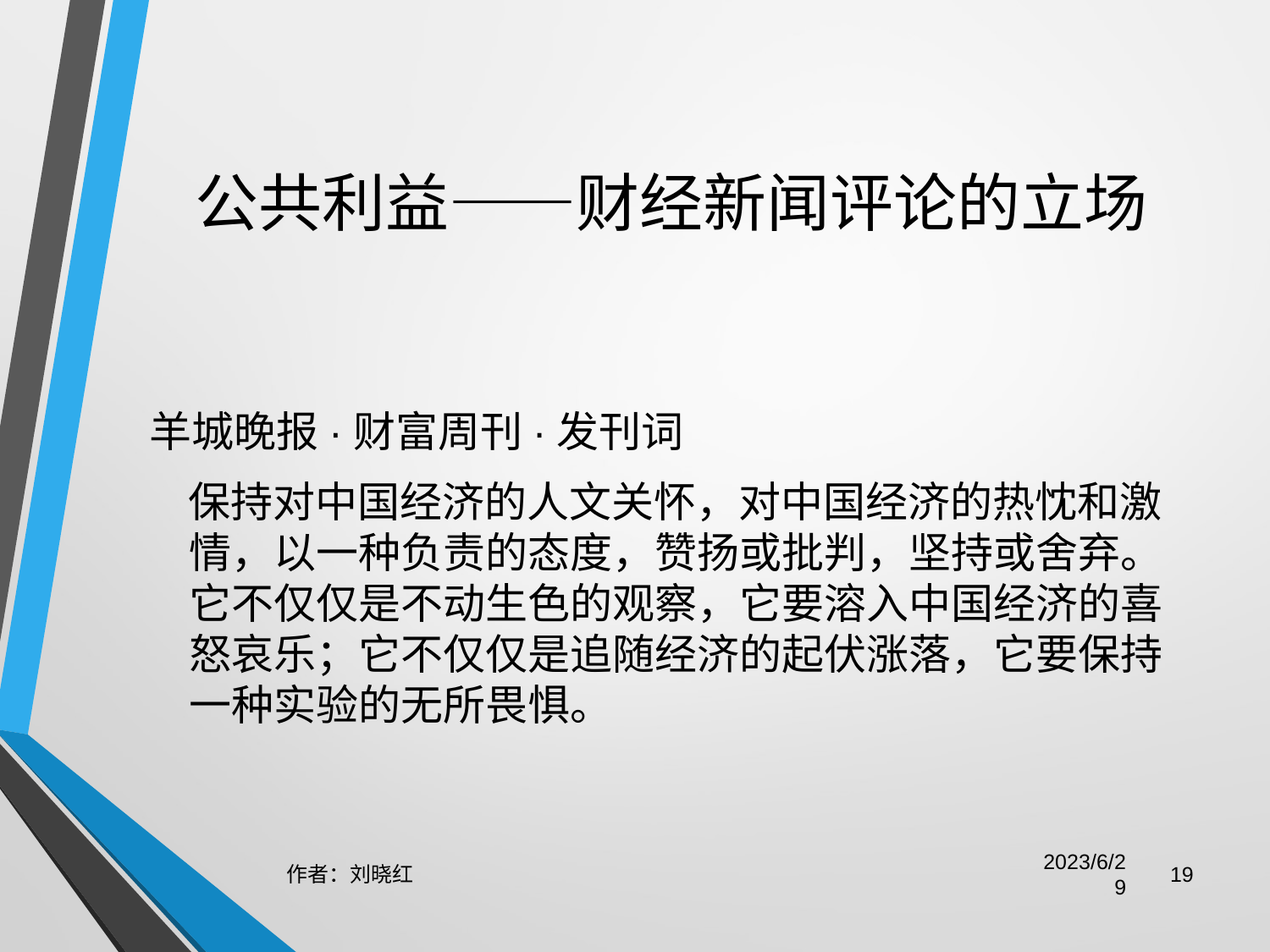

# 公共利益——财经新闻评论的立场
羊城晚报·财富周刊·发刊词
   保持对中国经济的人文关怀，对中国经济的热忱和激情，以一种负责的态度，赞扬或批判，坚持或舍弃。它不仅仅是不动生色的观察，它要溶入中国经济的喜怒哀乐；它不仅仅是追随经济的起伏涨落，它要保持一种实验的无所畏惧。
作者：刘晓红
2023/6/29
19